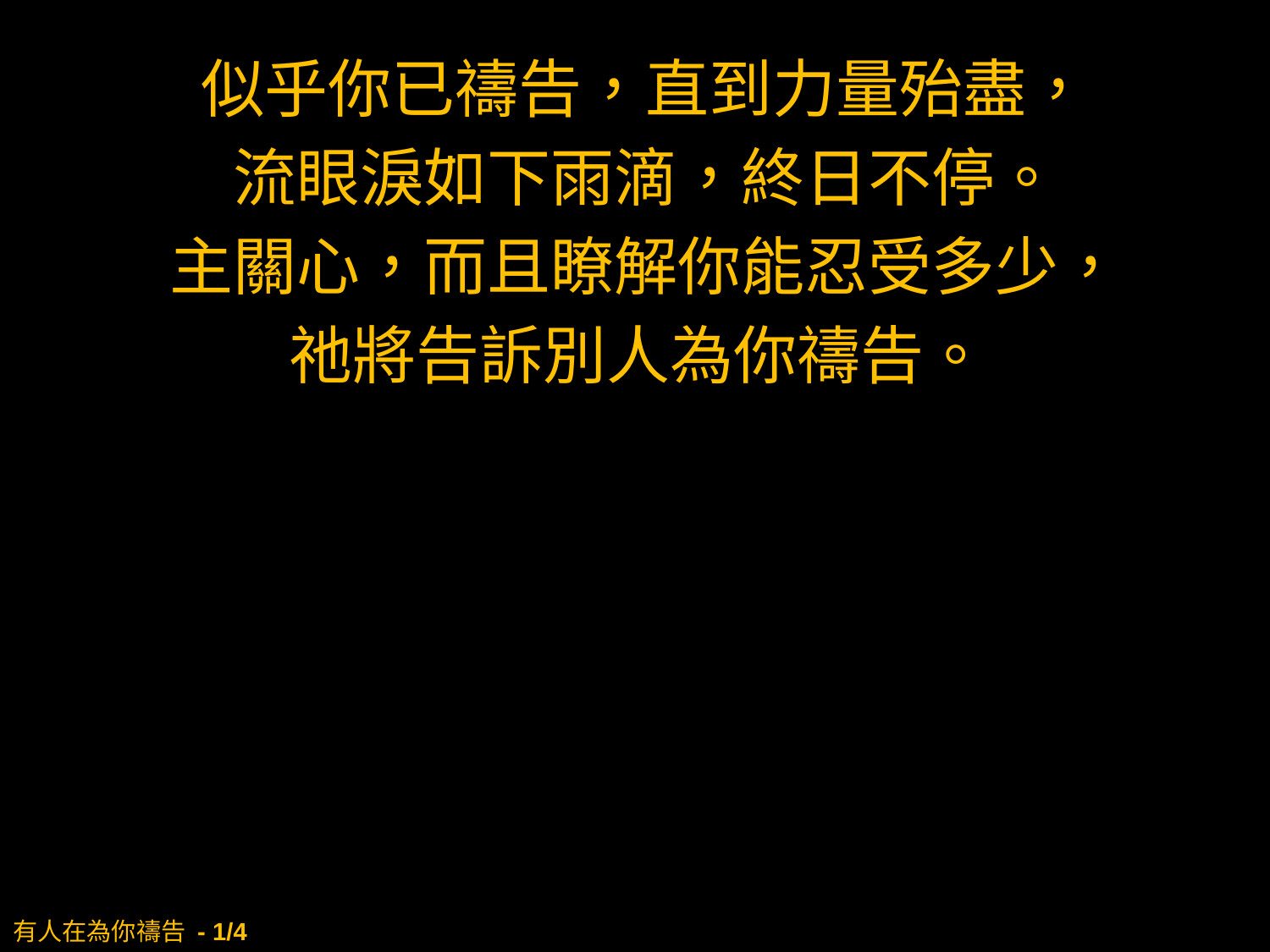

似乎你已禱告，直到力量殆盡，
流眼淚如下雨滴，終日不停。
主關心，而且瞭解你能忍受多少，
祂將告訴別人為你禱告。
# 有人在為你禱告 - 1/4